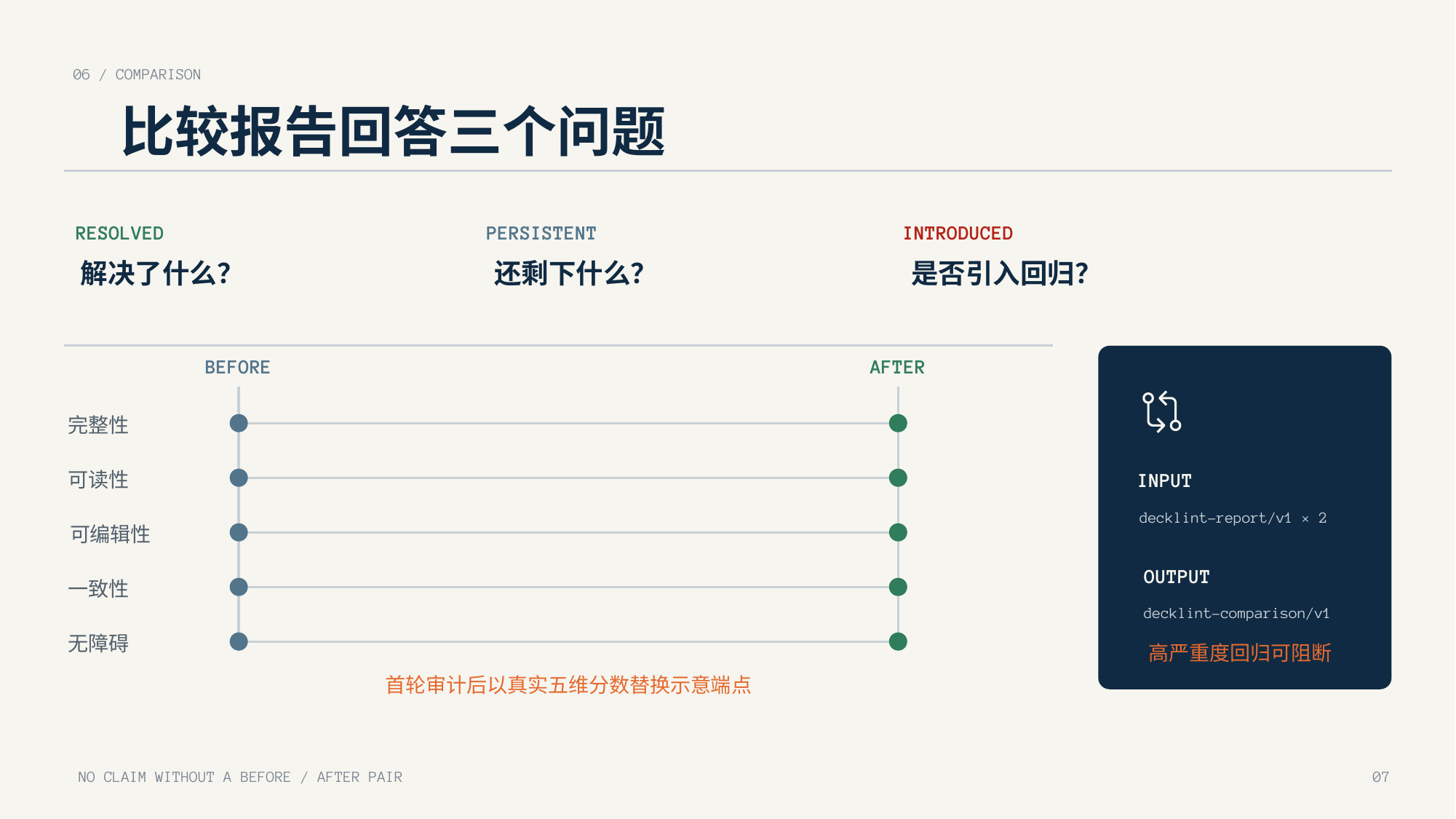

06 / COMPARISON
比较报告回答三个问题

RESOLVED
PERSISTENT
INTRODUCED
解决了什么？
还剩下什么？
是否引入回归？

BEFORE
AFTER

完整性

可读性

可编辑性

一致性

无障碍

首轮审计后以真实五维分数替换示意端点

INPUT
decklint-report/v1 × 2
OUTPUT
decklint-comparison/v1
高严重度回归可阻断
NO CLAIM WITHOUT A BEFORE / AFTER PAIR
07